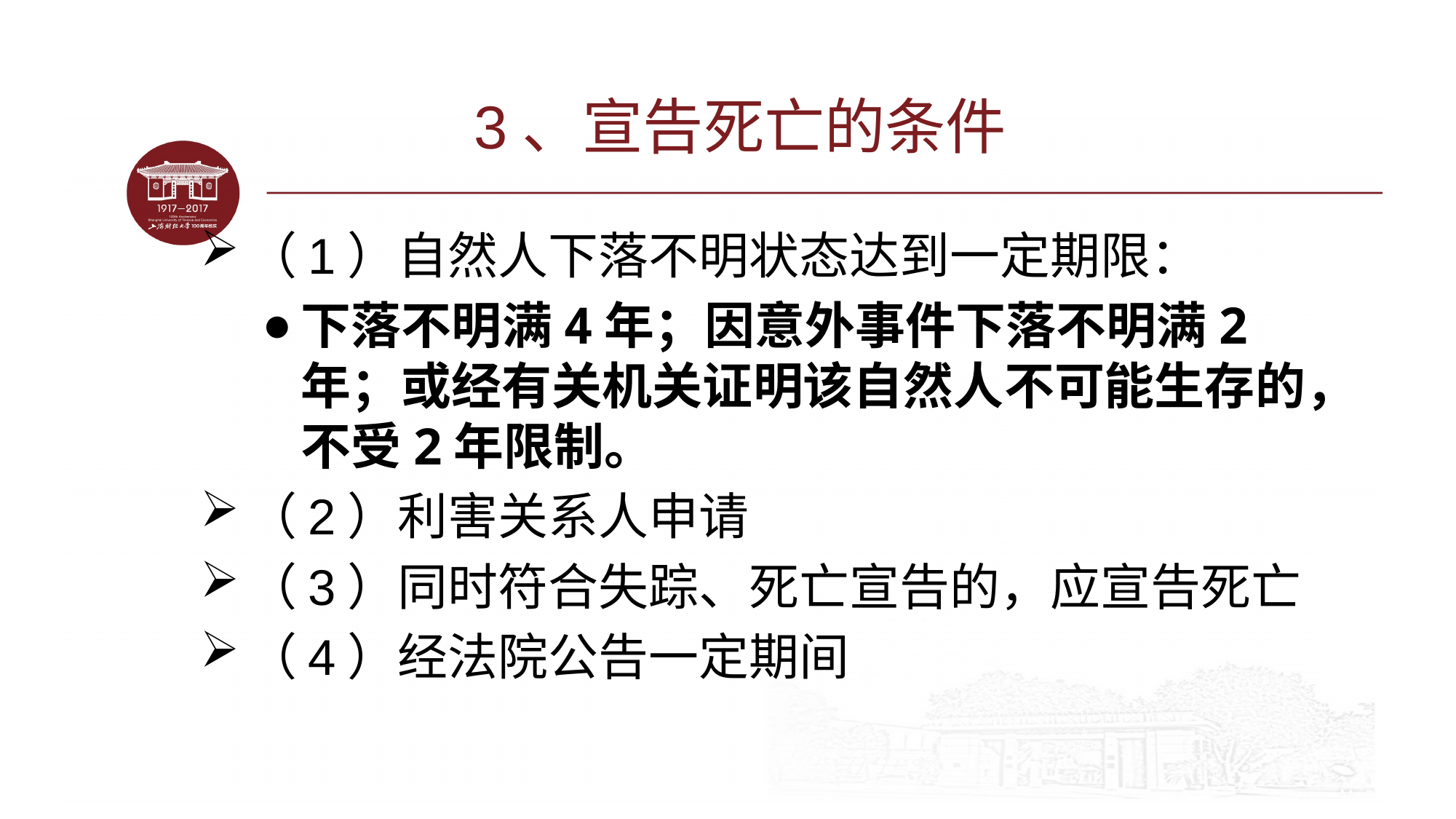

# 3、宣告死亡的条件
（1）自然人下落不明状态达到一定期限：
下落不明满4年；因意外事件下落不明满2年；或经有关机关证明该自然人不可能生存的，不受2年限制。
（2）利害关系人申请
（3）同时符合失踪、死亡宣告的，应宣告死亡
（4）经法院公告一定期间